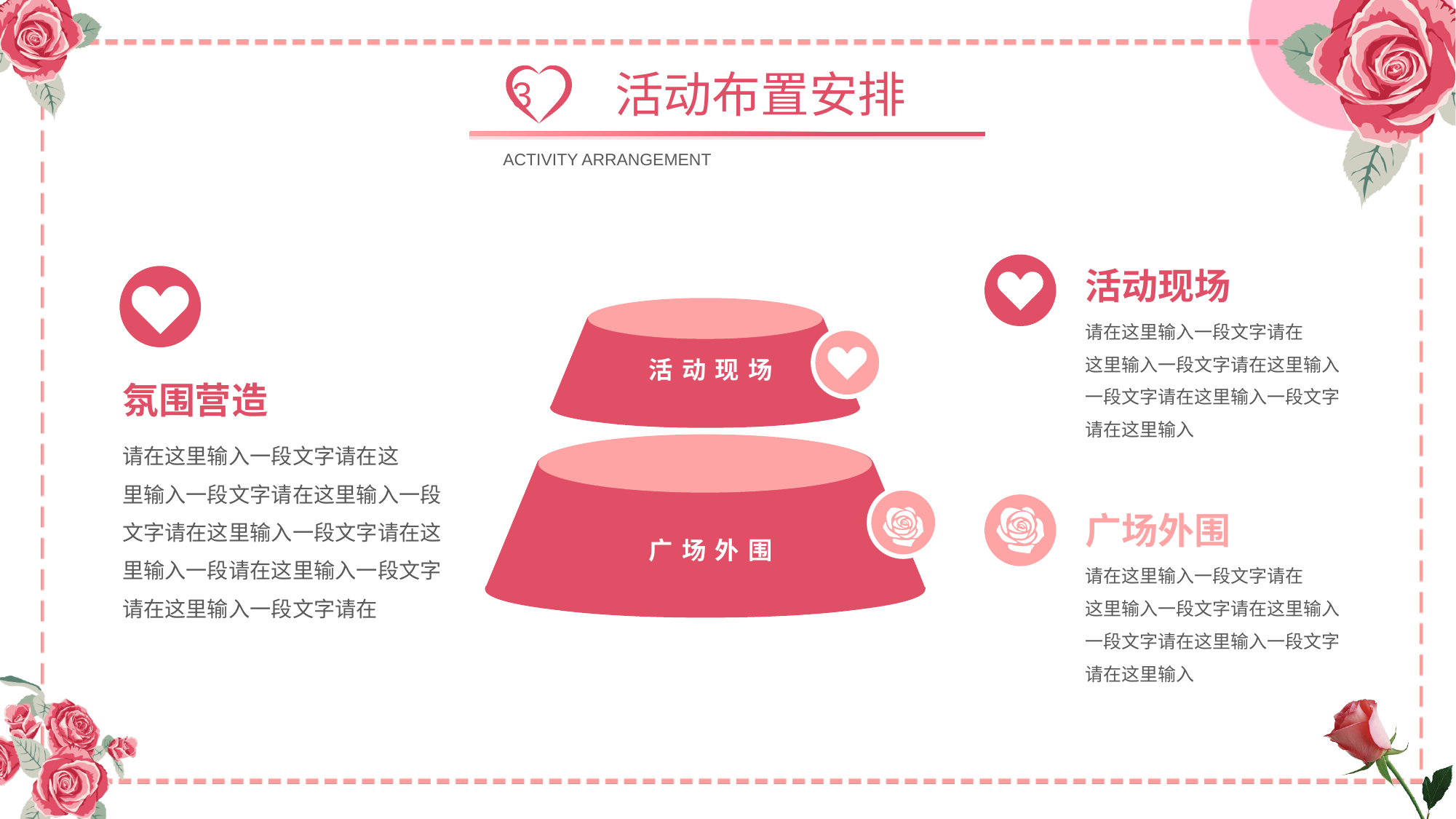

活动布置安排
3
ACTIVITY ARRANGEMENT

活动现场
请在这里输入一段文字请在
这里输入一段文字请在这里输入一段文字请在这里输入一段文字请在这里输入

活动现场
氛围营造
请在这里输入一段文字请在这
里输入一段文字请在这里输入一段文字请在这里输入一段文字请在这里输入一段请在这里输入一段文字请在这里输入一段文字请在

广场外围

广场外围
请在这里输入一段文字请在
这里输入一段文字请在这里输入一段文字请在这里输入一段文字请在这里输入